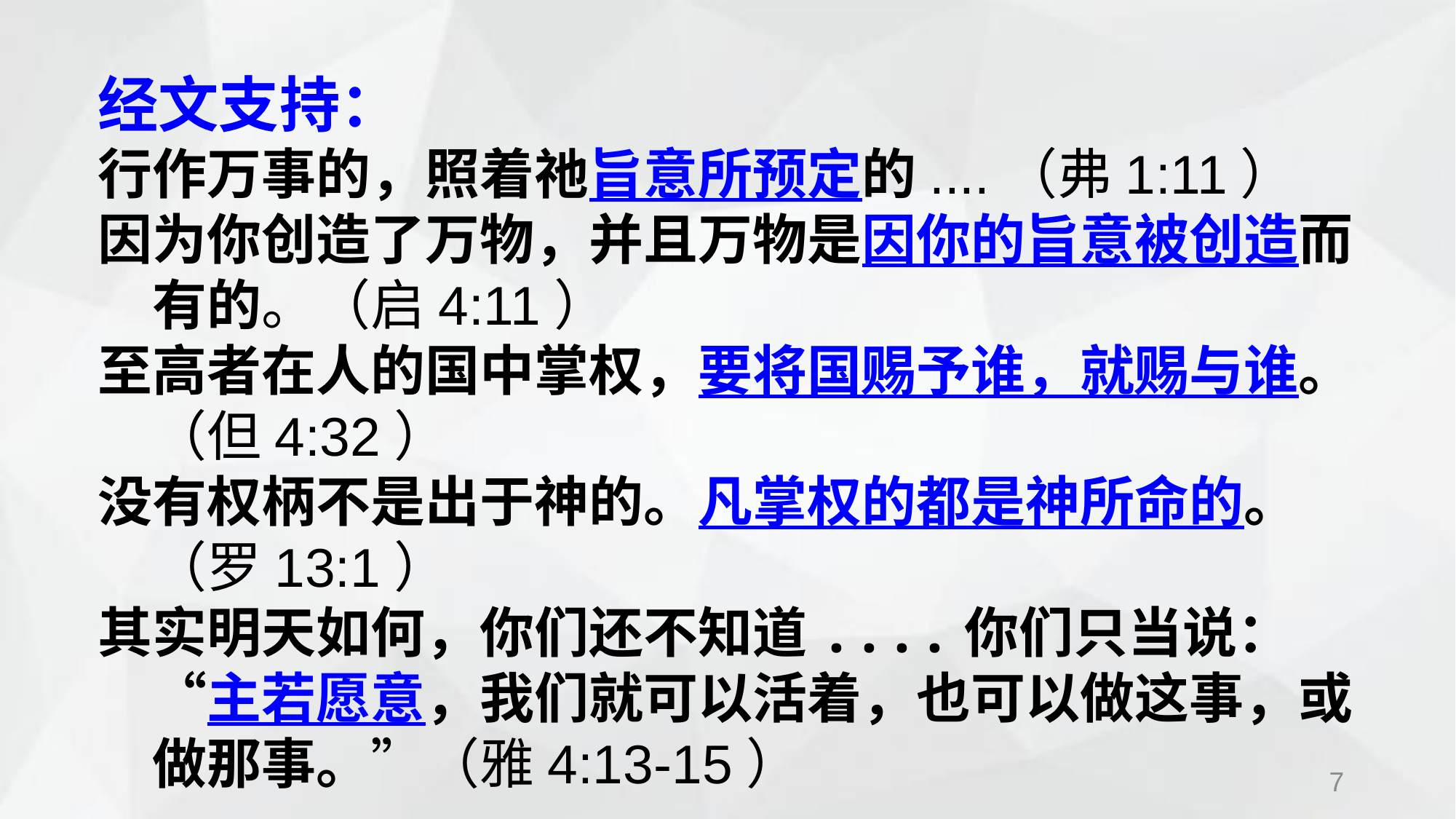

经文支持：
行作万事的，照着祂旨意所预定的....（弗1:11）
因为你创造了万物，并且万物是因你的旨意被创造而有的。（启4:11）
至高者在人的国中掌权，要将国赐予谁，就赐与谁。（但4:32）
没有权柄不是出于神的。凡掌权的都是神所命的。（罗13:1）
其实明天如何，你们还不知道....你们只当说：“主若愿意，我们就可以活着，也可以做这事，或做那事。”（雅4:13-15）
7